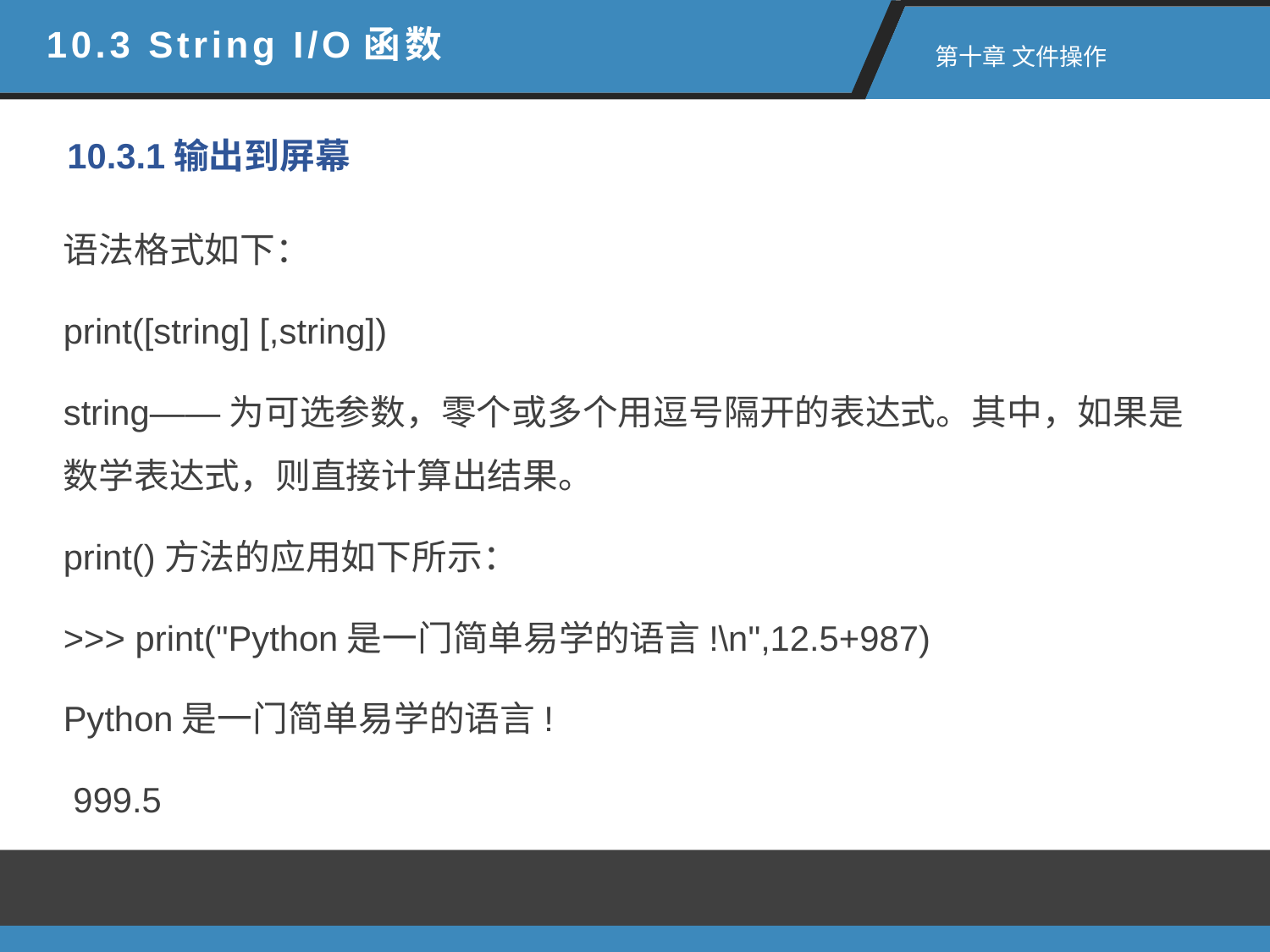

10.3 String I/O函数
  第十章 文件操作
10.3.1输出到屏幕
语法格式如下：
print([string] [,string])
string——为可选参数，零个或多个用逗号隔开的表达式。其中，如果是数学表达式，则直接计算出结果。
print()方法的应用如下所示：
>>> print("Python是一门简单易学的语言!\n",12.5+987)
Python是一门简单易学的语言!
 999.5